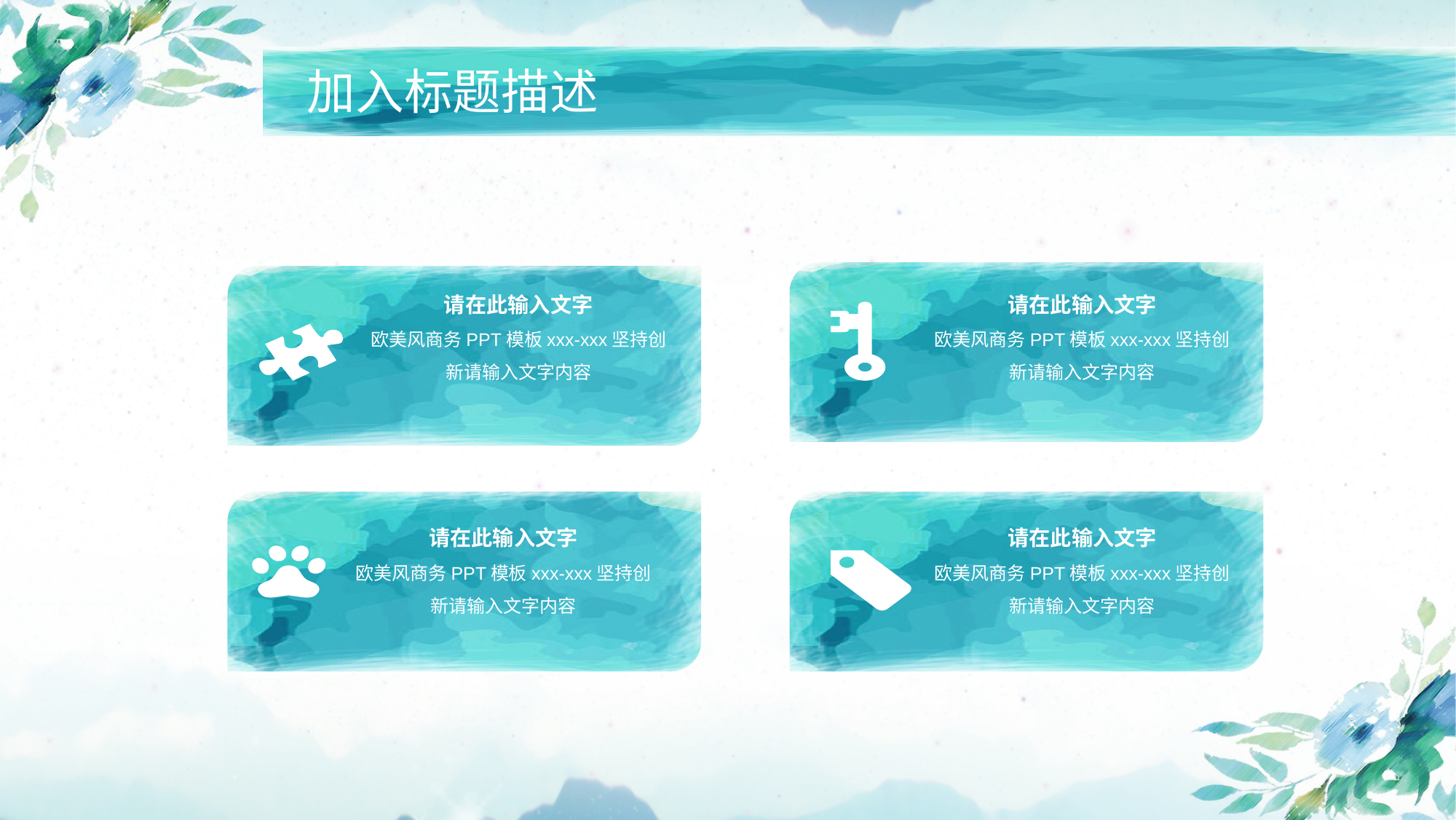

加入标题描述

请在此输入文字
请在此输入文字

欧美风商务PPT模板xxx-xxx坚持创新请输入文字内容
欧美风商务PPT模板xxx-xxx坚持创新请输入文字内容

请在此输入文字
请在此输入文字

欧美风商务PPT模板xxx-xxx坚持创新请输入文字内容
欧美风商务PPT模板xxx-xxx坚持创新请输入文字内容